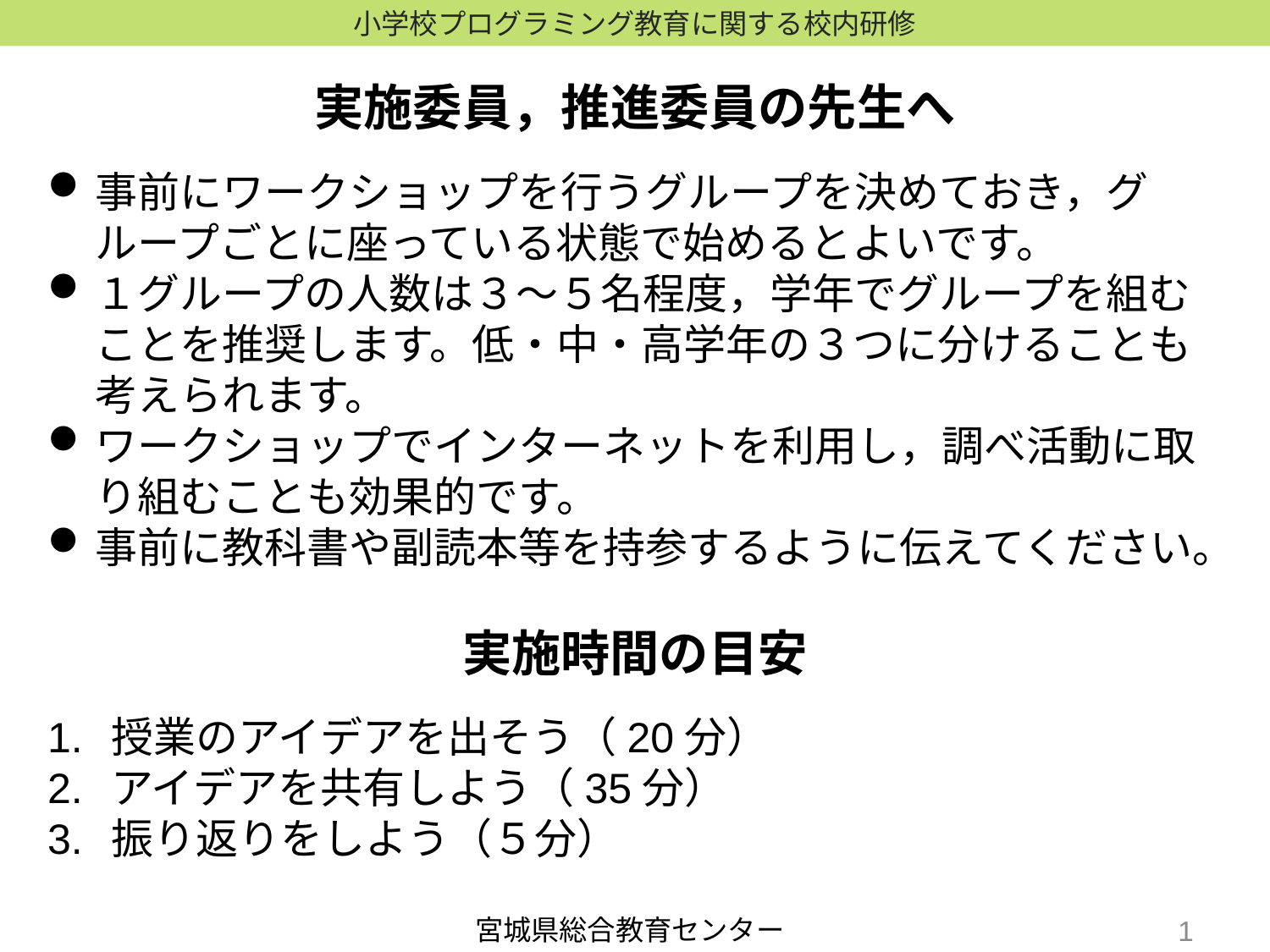

実施委員，推進委員の先生へ

事前にワークショップを行うグループを決めておき，グループごとに座っている状態で始めるとよいです。
１グループの人数は３～５名程度，学年でグループを組むことを推奨します。低・中・高学年の３つに分けることも考えられます。
ワークショップでインターネットを利用し，調べ活動に取り組むことも効果的です。
事前に教科書や副読本等を持参するように伝えてください。

実施時間の目安

授業のアイデアを出そう（20分）
アイデアを共有しよう（35分）
振り返りをしよう（５分）
1